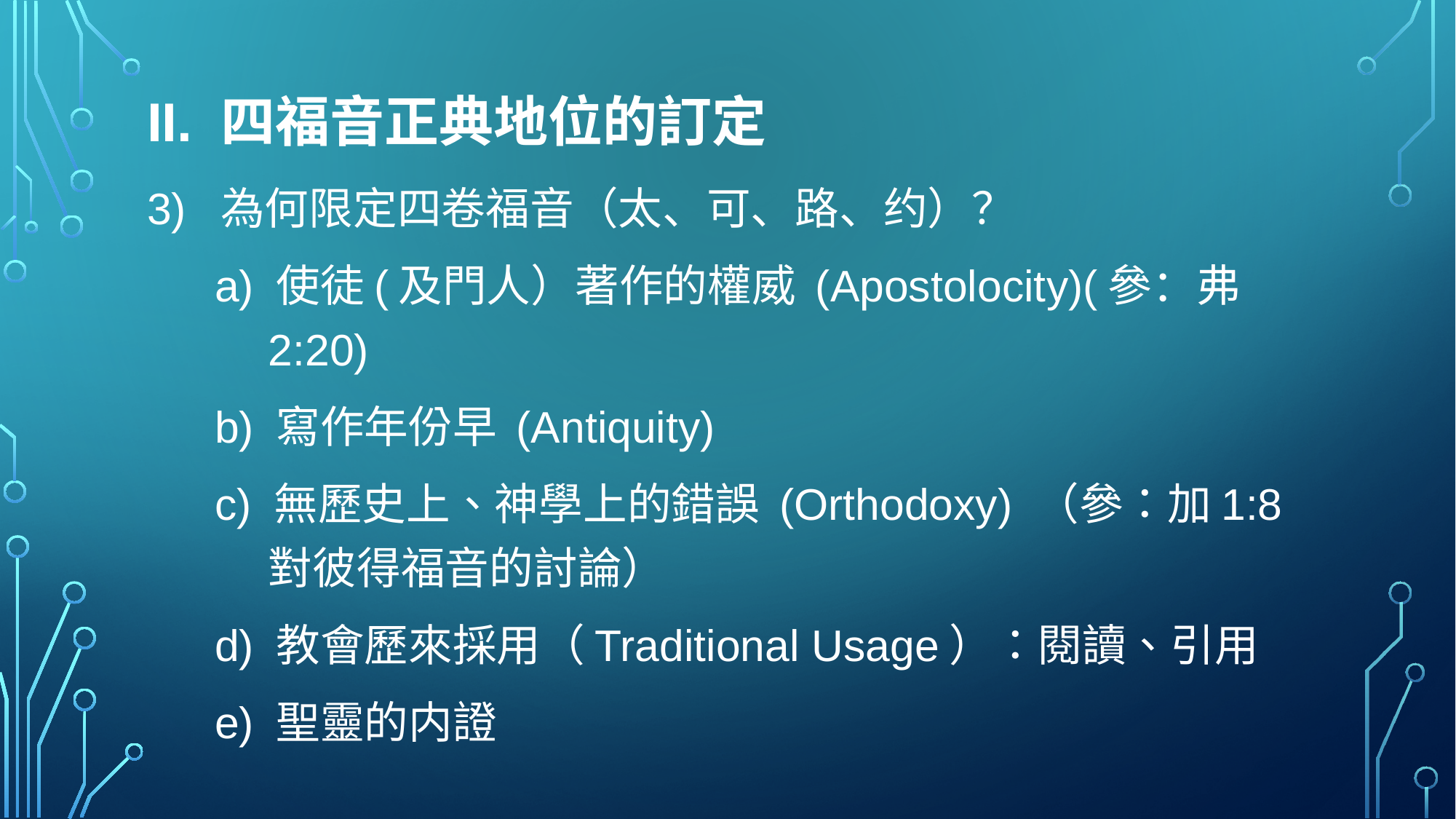

# II. 四福音正典地位的訂定
3)  為何限定四卷福音（太、可、路、约）？
a) 使徒(及門人）著作的權威 (Apostolocity)(參：弗2:20)
b) 寫作年份早 (Antiquity)
c) 無歷史上、神學上的錯誤 (Orthodoxy) （參：加1:8 對彼得福音的討論）
d) 教會歷來採用（Traditional Usage）：閱讀、引用
e) 聖靈的内證